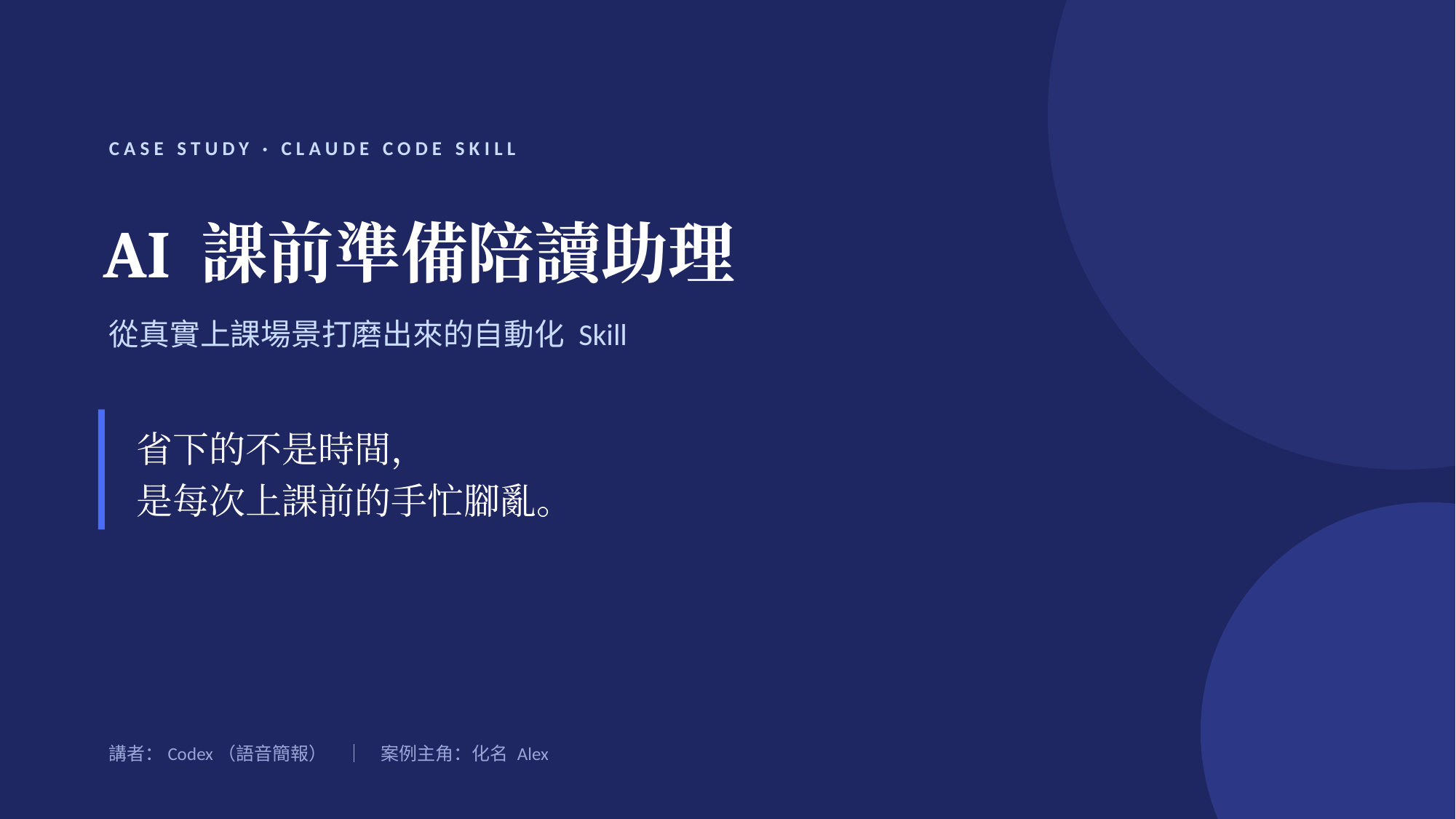

CASE STUDY · CLAUDE CODE SKILL
AI 課前準備陪讀助理
從真實上課場景打磨出來的自動化 Skill
省下的不是時間，
是每次上課前的手忙腳亂。

講者：Codex（語音簡報）　｜　案例主角：化名 Alex